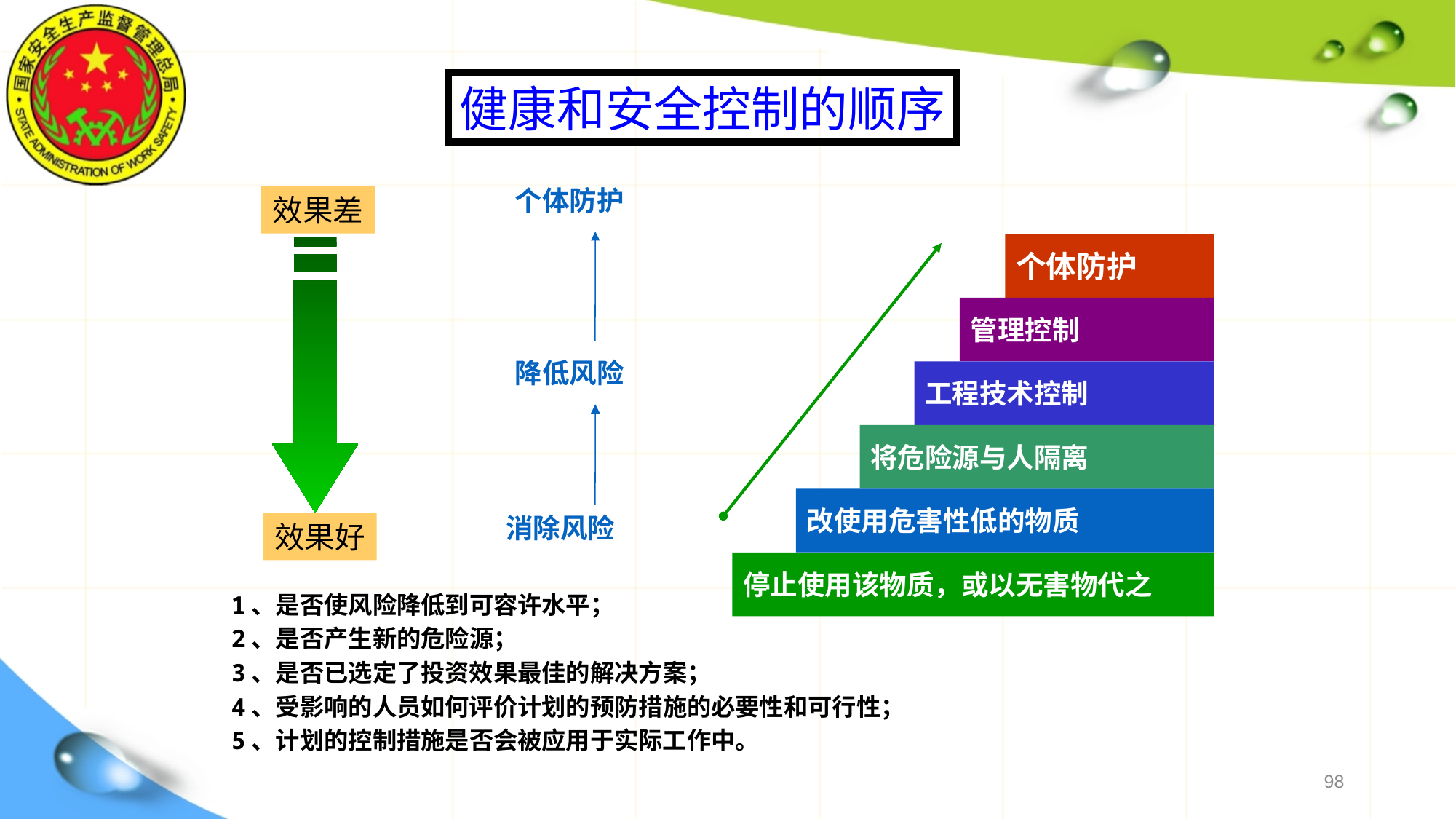

健康和安全控制的顺序
个体防护
效果差

个体防护

管理控制

降低风险
工程技术控制

将危险源与人隔离
改使用危害性低的物质
消除风险
效果好
停止使用该物质，或以无害物代之
1、是否使风险降低到可容许水平；
2、是否产生新的危险源；
3、是否已选定了投资效果最佳的解决方案；
4、受影响的人员如何评价计划的预防措施的必要性和可行性；
5、计划的控制措施是否会被应用于实际工作中。
98